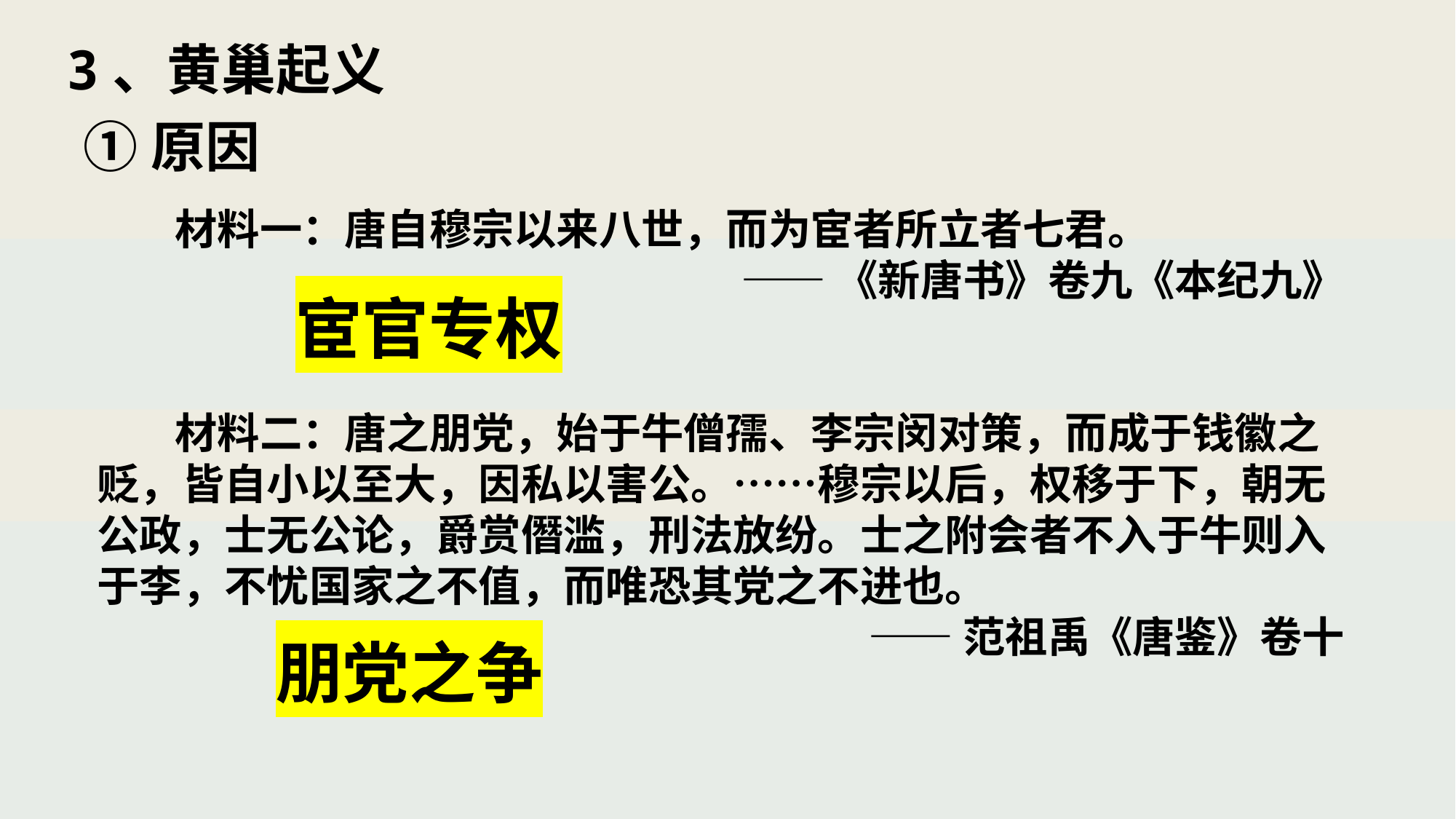

3、黄巢起义
①原因
       材料一：唐自穆宗以来八世，而为宦者所立者七君。
——《新唐书》卷九《本纪九》

       材料二：唐之朋党，始于牛僧孺、李宗闵对策，而成于钱徽之贬，皆自小以至大，因私以害公。……穆宗以后，权移于下，朝无公政，士无公论，爵赏僭滥，刑法放纷。士之附会者不入于牛则入于李，不忧国家之不值，而唯恐其党之不进也。
——范祖禹《唐鉴》卷十
宦官专权
朋党之争